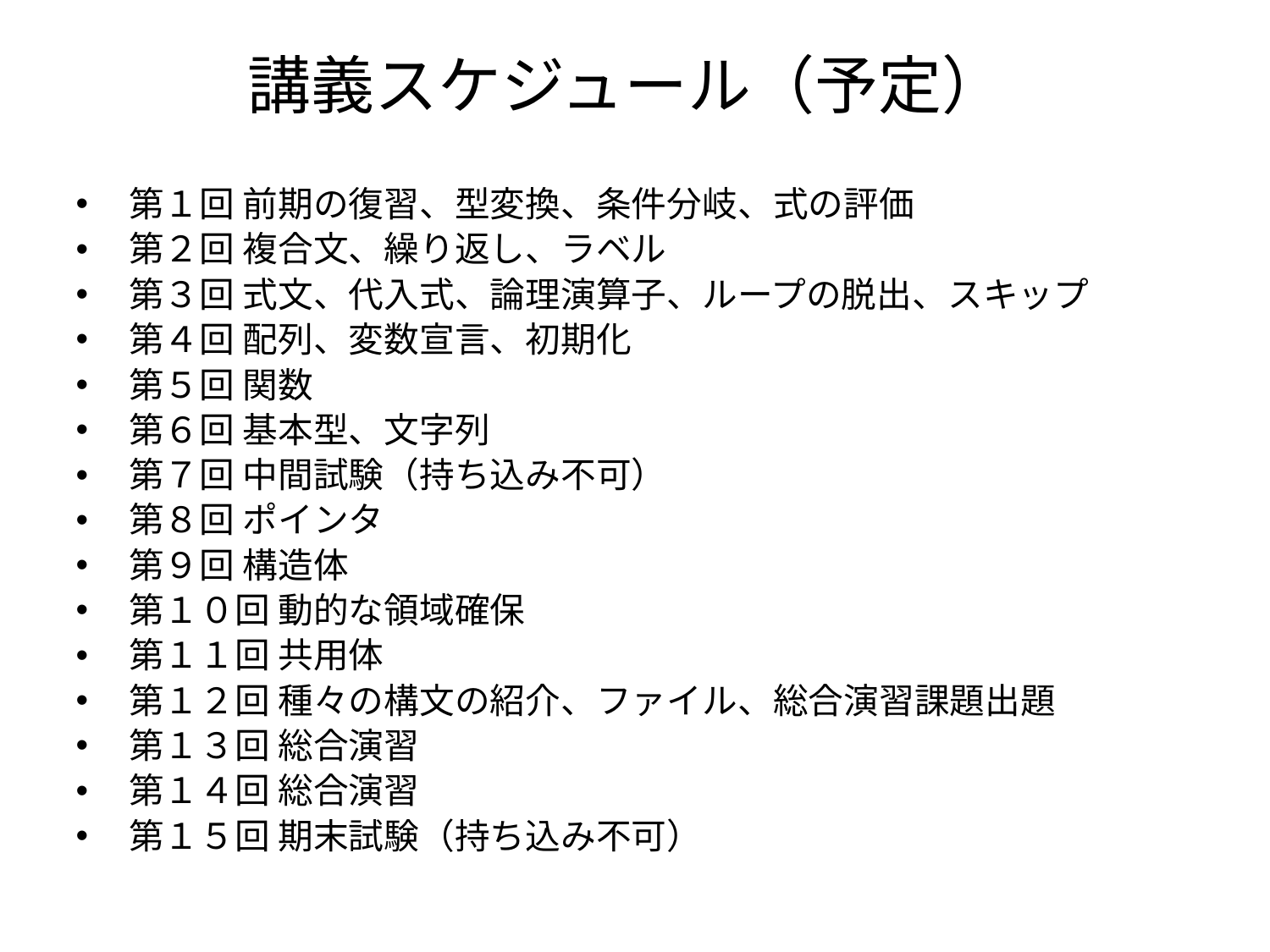

# 講義スケジュール（予定）
第１回 前期の復習、型変換、条件分岐、式の評価
第２回 複合文、繰り返し、ラベル
第３回 式文、代入式、論理演算子、ループの脱出、スキップ
第４回 配列、変数宣言、初期化
第５回 関数
第６回 基本型、文字列
第７回 中間試験（持ち込み不可）
第８回 ポインタ
第９回 構造体
第１０回 動的な領域確保
第１１回 共用体
第１２回 種々の構文の紹介、ファイル、総合演習課題出題
第１３回 総合演習
第１４回 総合演習
第１５回 期末試験（持ち込み不可）